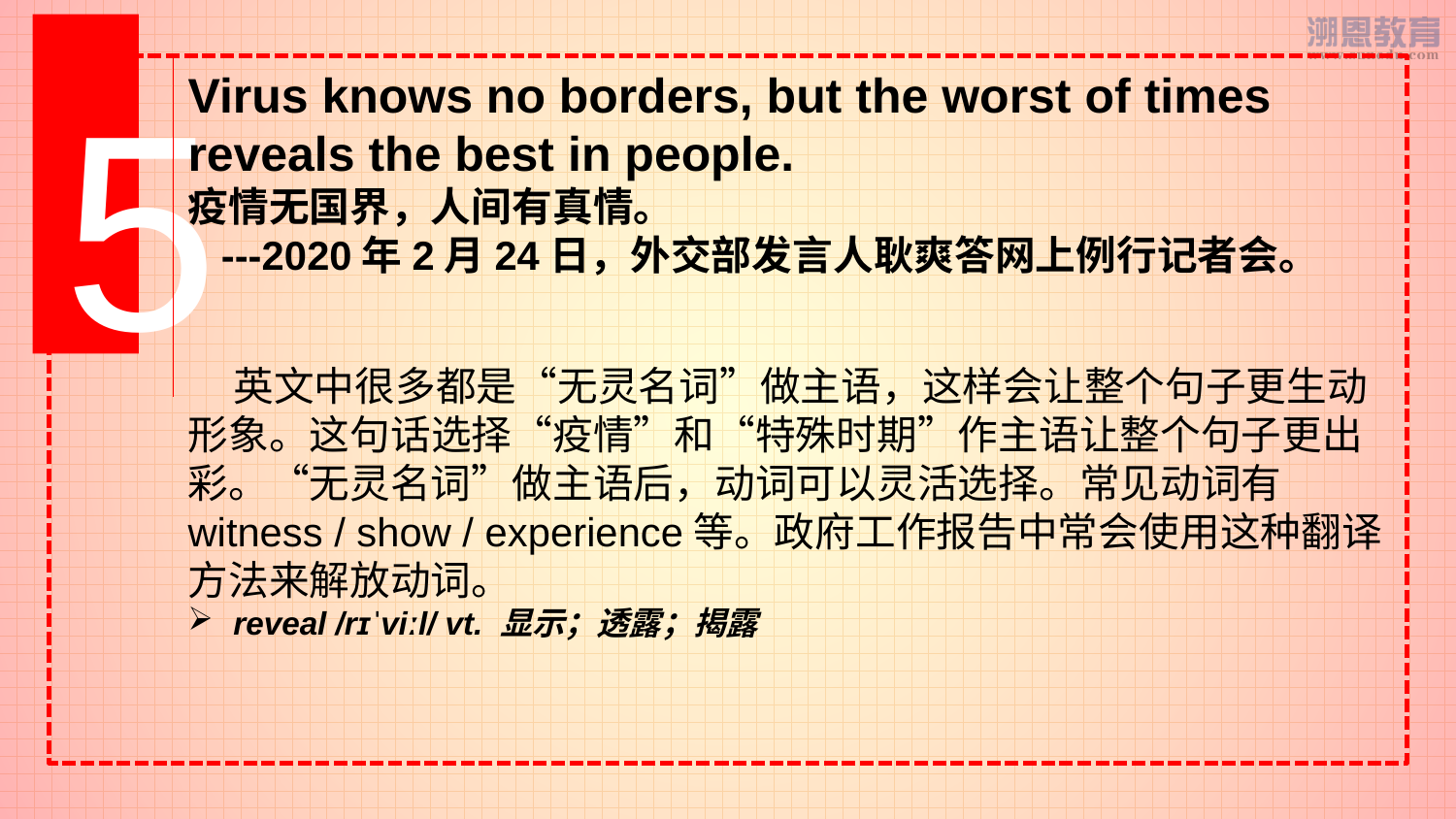

5

Virus knows no borders, but the worst of times reveals the best in people.
疫情无国界，人间有真情。
   ---2020年2月24日，外交部发言人耿爽答网上例行记者会。
    英文中很多都是“无灵名词”做主语，这样会让整个句子更生动形象。这句话选择“疫情”和“特殊时期”作主语让整个句子更出彩。“无灵名词”做主语后，动词可以灵活选择。常见动词有witness / show / experience等。政府工作报告中常会使用这种翻译方法来解放动词。
reveal /rɪˈviːl/ vt. 显示；透露；揭露